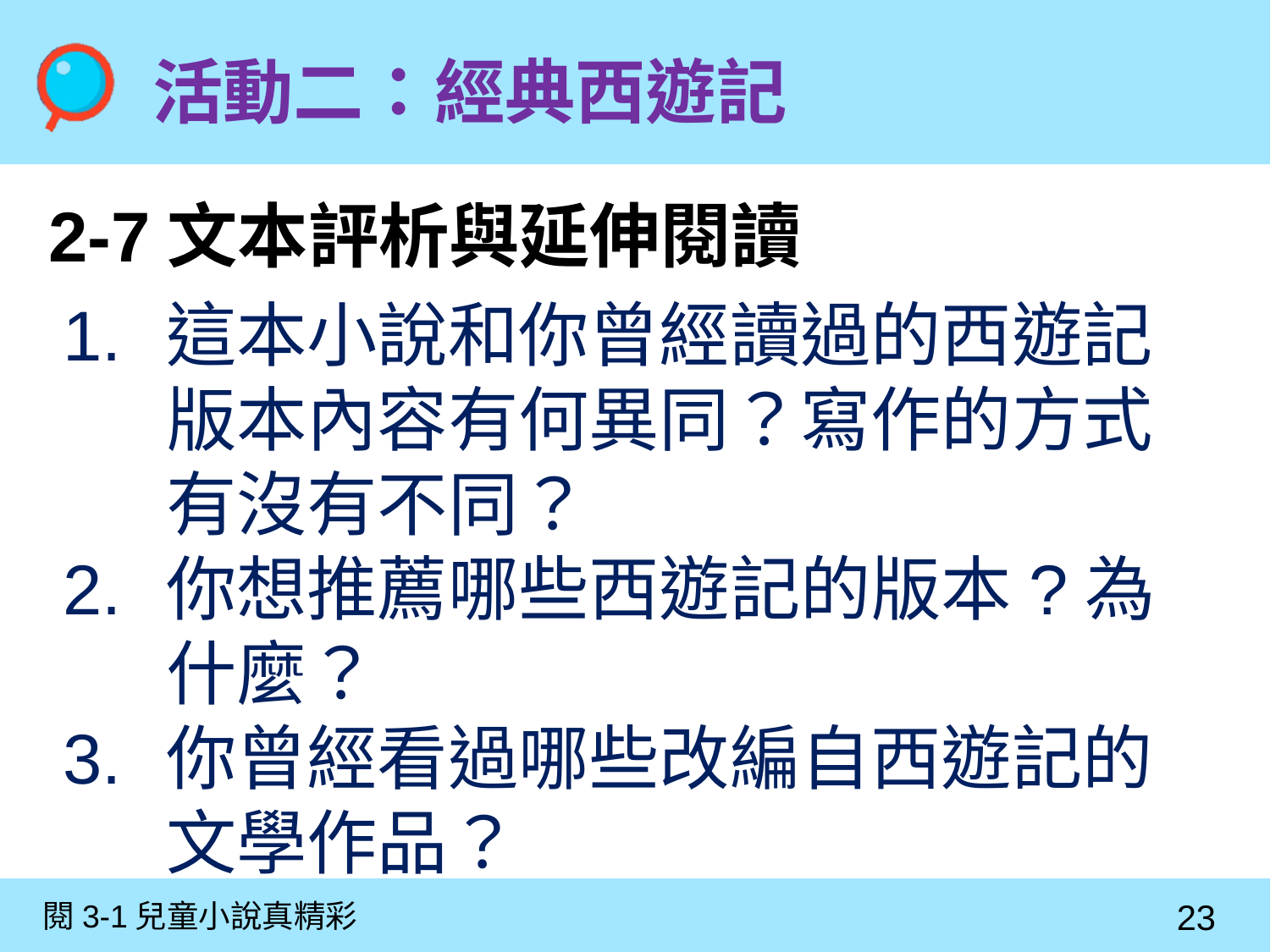

活動二：經典西遊記
2-7文本評析與延伸閱讀
這本小說和你曾經讀過的西遊記版本內容有何異同？寫作的方式有沒有不同？
你想推薦哪些西遊記的版本?為什麼？
你曾經看過哪些改編自西遊記的文學作品？
23